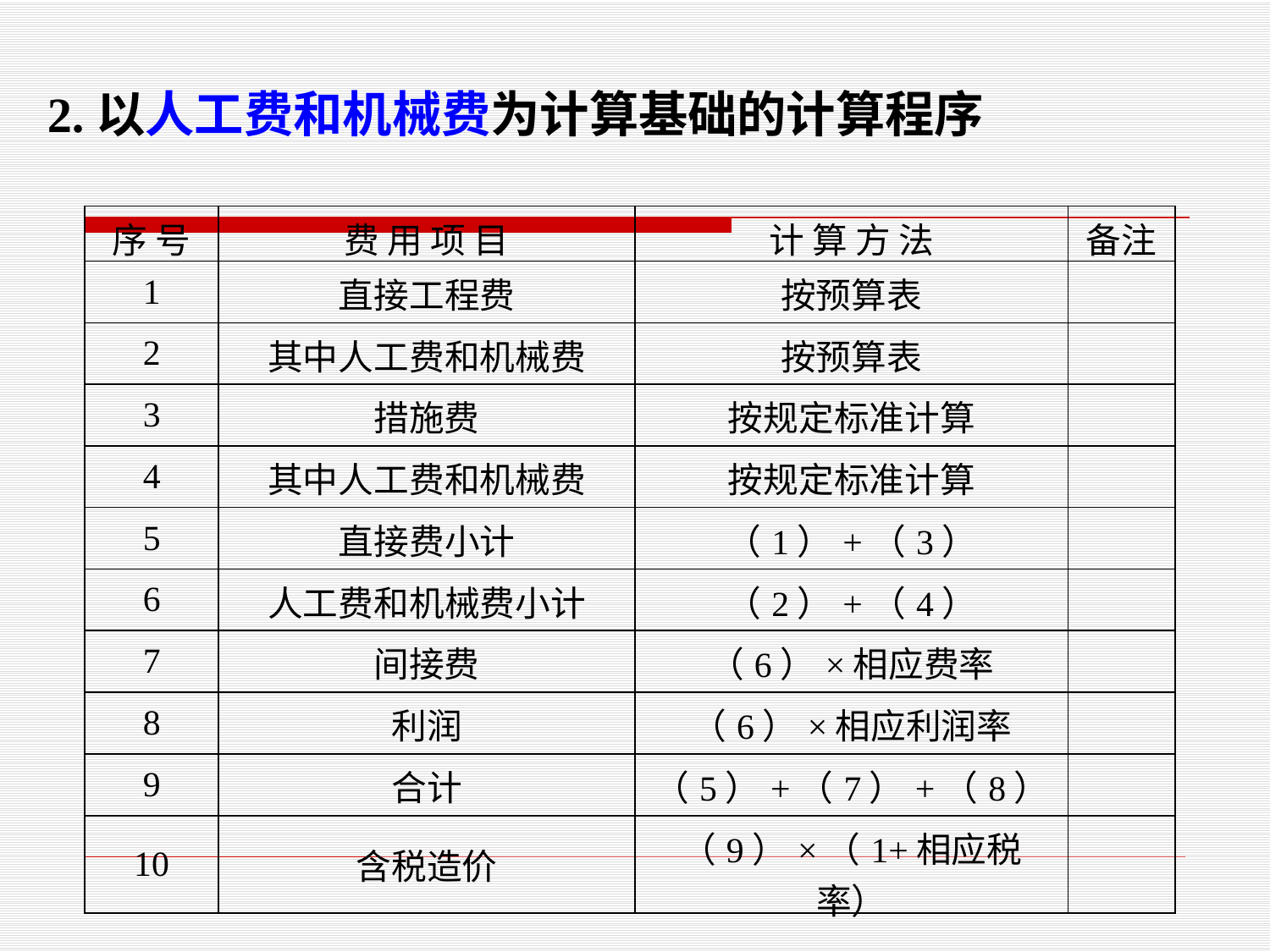

2.以人工费和机械费为计算基础的计算程序
| 序 号 | 费 用 项 目 | 计 算 方 法 | 备注 |
| --- | --- | --- | --- |
| 1 | 直接工程费 | 按预算表 |  |
| 2 | 其中人工费和机械费 | 按预算表 |  |
| 3 | 措施费 | 按规定标准计算 |  |
| 4 | 其中人工费和机械费 | 按规定标准计算 |  |
| 5 | 直接费小计 | （1）+（3） |  |
| 6 | 人工费和机械费小计 | （2）+（4） |  |
| 7 | 间接费 | （6）×相应费率 |  |
| 8 | 利润 | （6）×相应利润率 |  |
| 9 | 合计 | （5）+（7）+（8） |  |
| 10 | 含税造价 | （9）×（1+相应税率） |  |